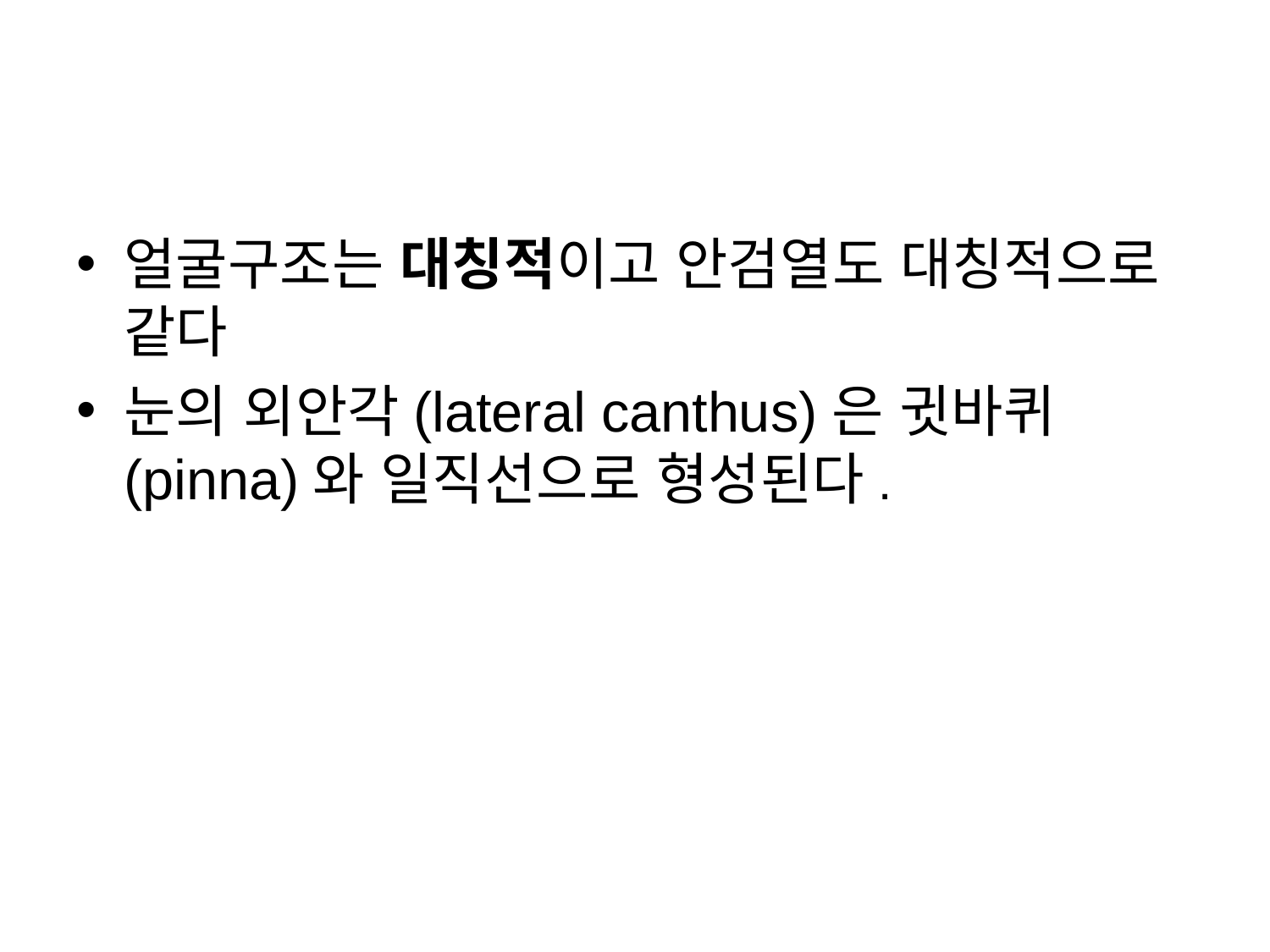

#
얼굴구조는 대칭적이고 안검열도 대칭적으로 같다
눈의 외안각(lateral canthus)은 귓바퀴(pinna)와 일직선으로 형성된다.